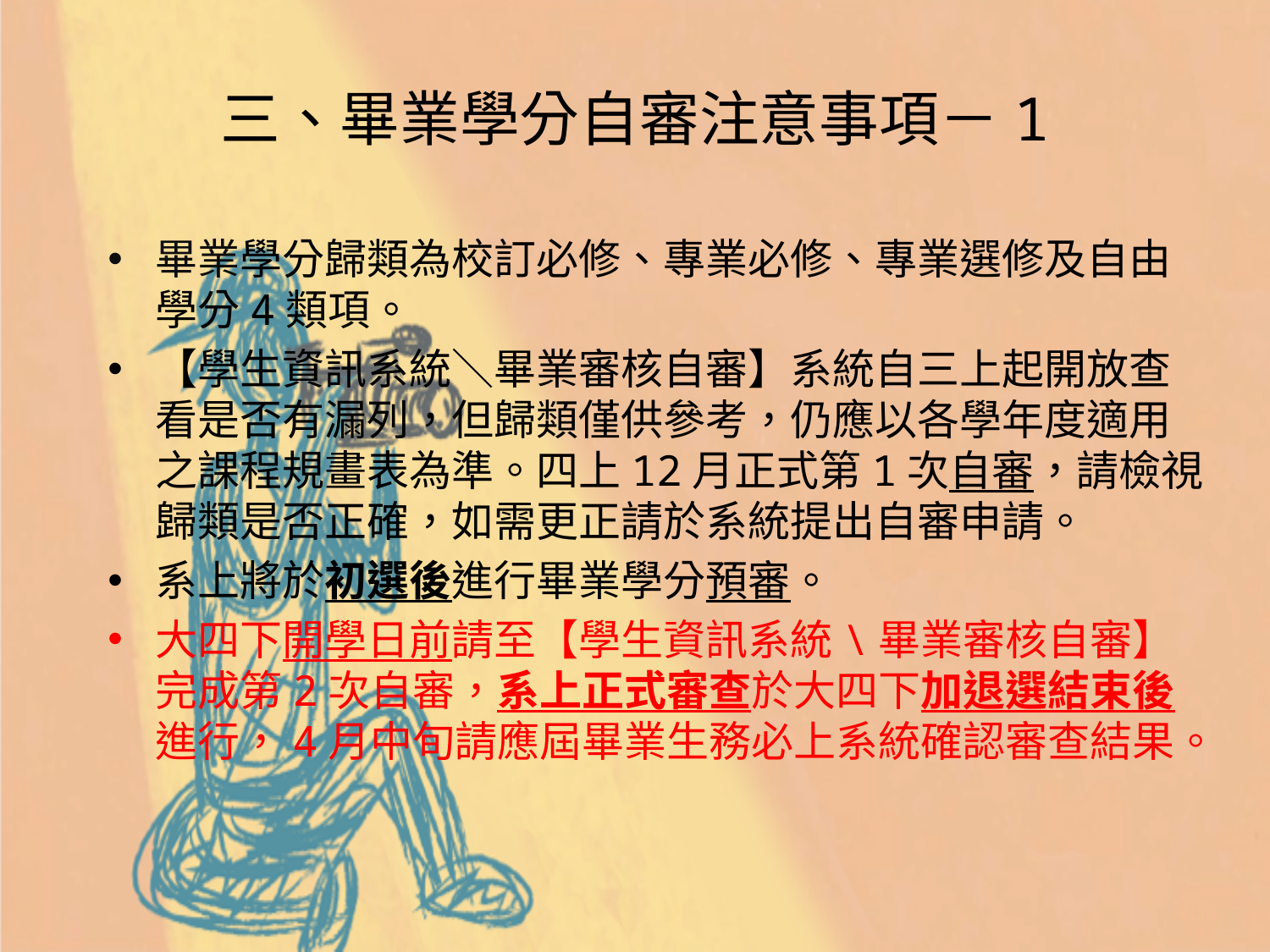

# 三、畢業學分自審注意事項－1
畢業學分歸類為校訂必修、專業必修、專業選修及自由學分4類項。
【學生資訊系統＼畢業審核自審】系統自三上起開放查看是否有漏列，但歸類僅供參考，仍應以各學年度適用之課程規畫表為準。四上12月正式第1次自審，請檢視歸類是否正確，如需更正請於系統提出自審申請。
系上將於初選後進行畢業學分預審。
大四下開學日前請至【學生資訊系統\畢業審核自審】完成第2次自審，系上正式審查於大四下加退選結束後進行，4月中旬請應屆畢業生務必上系統確認審查結果。

5